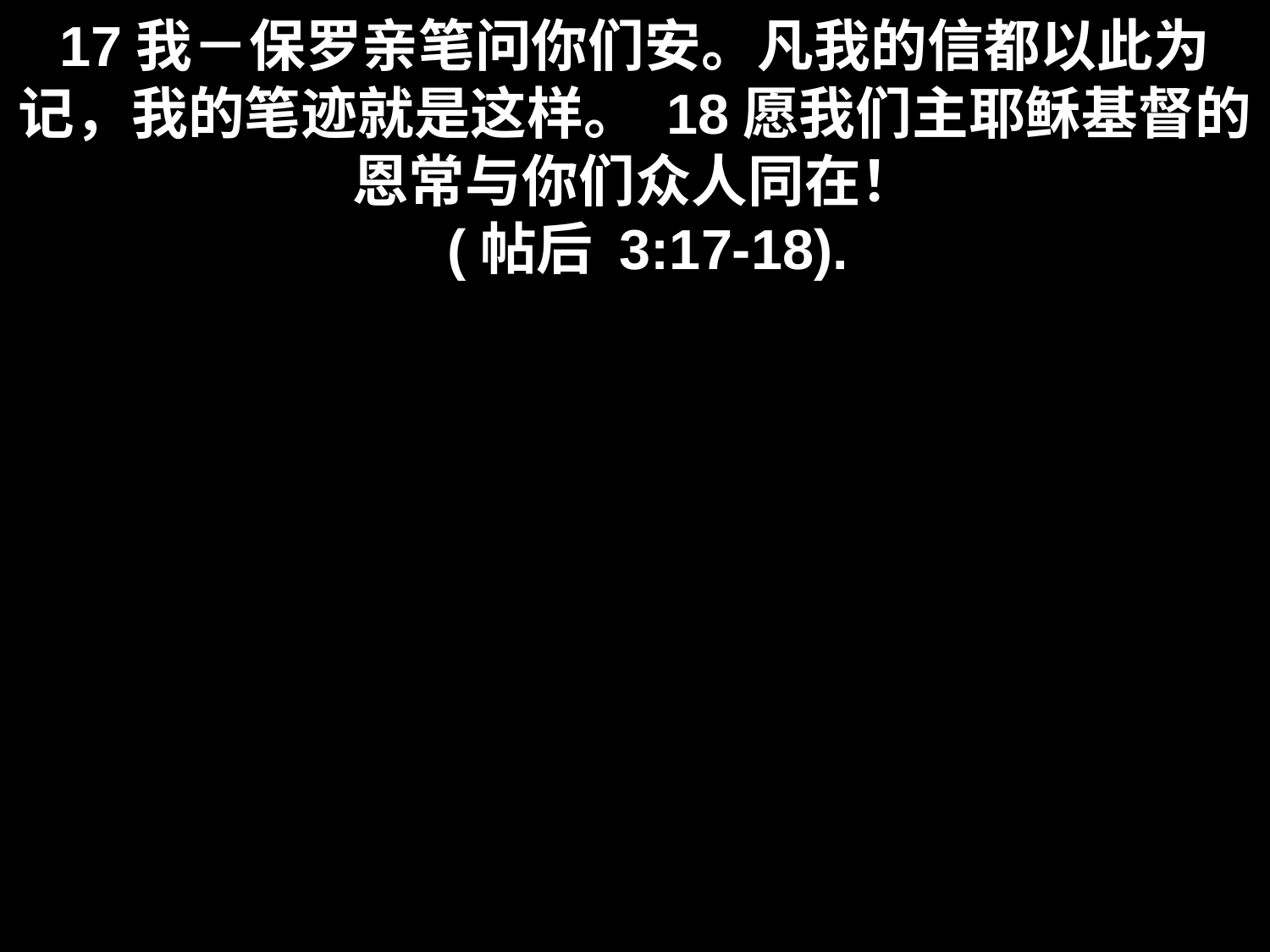

# 17我－保罗亲笔问你们安。凡我的信都以此为记，我的笔迹就是这样。 18愿我们主耶稣基督的恩常与你们众人同在！ (帖后 3:17-18).